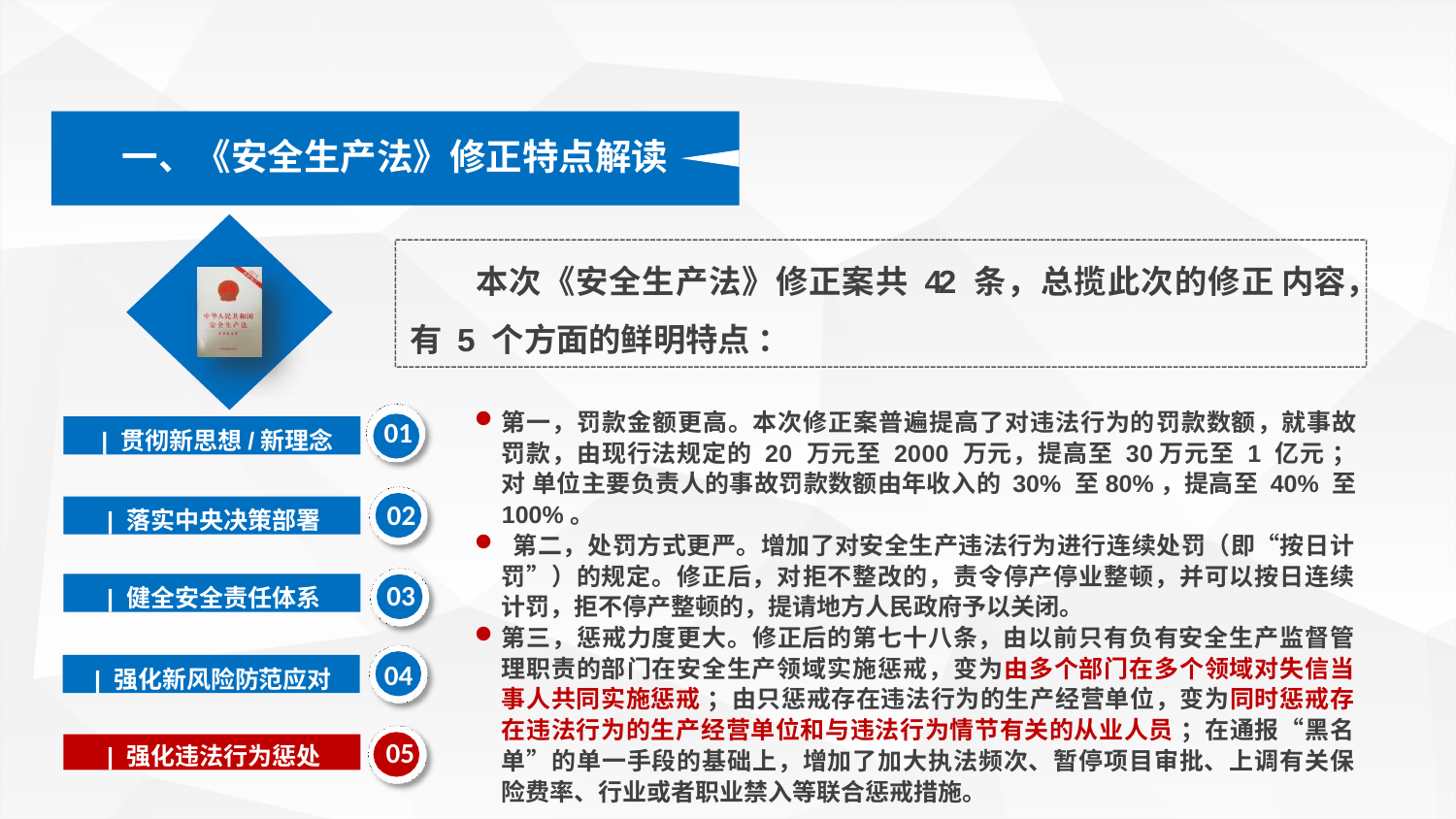

一、《安全生产法》修正特点解读

        本次《安全生产法》修正案共 42 条，总揽此次的修正 内容，有 5 个方面的鲜明特点 ：

第一，罚款金额更高。本次修正案普遍提高了对违法行为的罚款数额，就事故 罚款，由现行法规定的 20 万元至 2000 万元，提高至 30万元至 1 亿元 ；对 单位主要负责人的事故罚款数额由年收入的 30% 至80%，提高至 40% 至 100%。
 第二，处罚方式更严。增加了对安全生产违法行为进行连续处罚（即“按日计 罚”）的规定。修正后，对拒不整改的，责令停产停业整顿，并可以按日连续 计罚，拒不停产整顿的，提请地方人民政府予以关闭。
第三，惩戒力度更大。修正后的第七十八条，由以前只有负有安全生产监督管 理职责的部门在安全生产领域实施惩戒，变为由多个部门在多个领域对失信当 事人共同实施惩戒 ；由只惩戒存在违法行为的生产经营单位，变为同时惩戒存 在违法行为的生产经营单位和与违法行为情节有关的从业人员 ；在通报“黑名 单”的单一手段的基础上，增加了加大执法频次、暂停项目审批、上调有关保 险费率、行业或者职业禁入等联合惩戒措施。
01

| 贯彻新思想/新理念

02
| 落实中央决策部署

| 健全安全责任体系

03

04
| 强化新风险防范应对

05
| 强化违法行为惩处